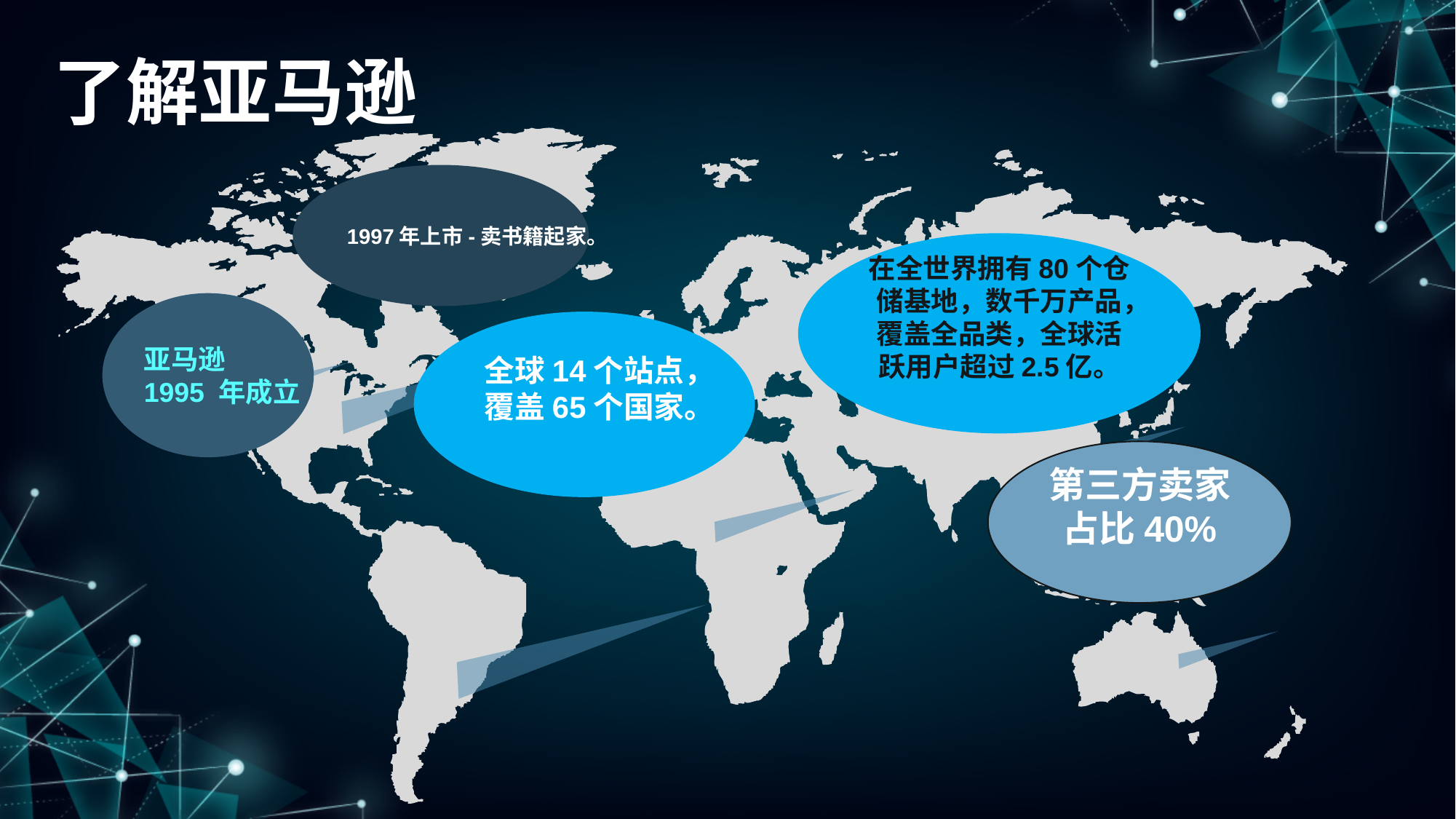

了解亚马逊

1997年上市-卖书籍起家。

亚马逊
1995 年成立

在全世界拥有80个仓储基地，数千万产品，覆盖全品类，全球活跃用户超过2.5亿。

全球14个站点，覆盖65个国家。

第三方卖家占比40%